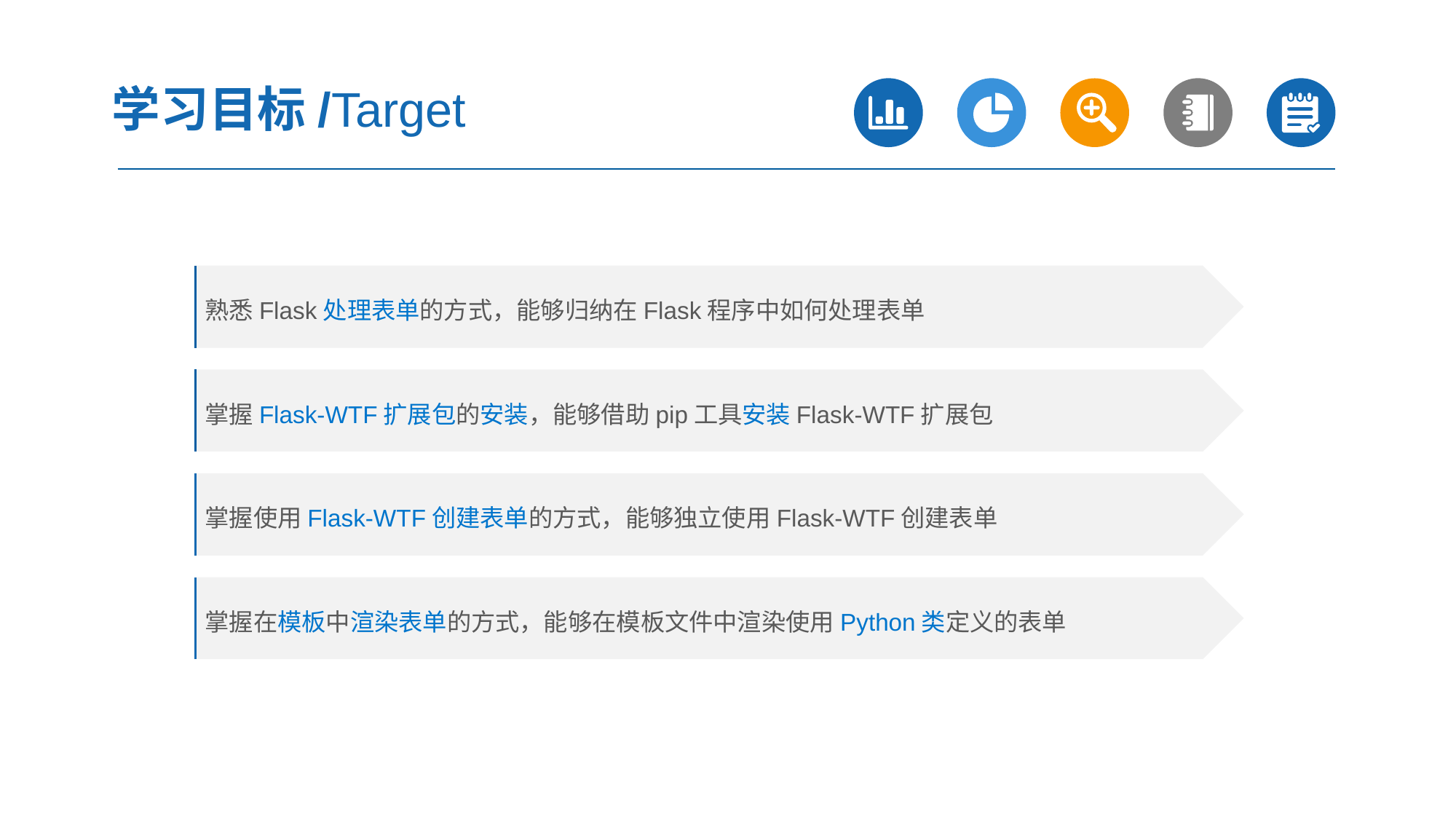

学习目标/Target
熟悉Flask处理表单的方式，能够归纳在Flask程序中如何处理表单

掌握Flask-WTF扩展包的安装，能够借助pip工具安装Flask-WTF扩展包

掌握使用Flask-WTF创建表单的方式，能够独立使用Flask-WTF创建表单

掌握在模板中渲染表单的方式，能够在模板文件中渲染使用Python类定义的表单